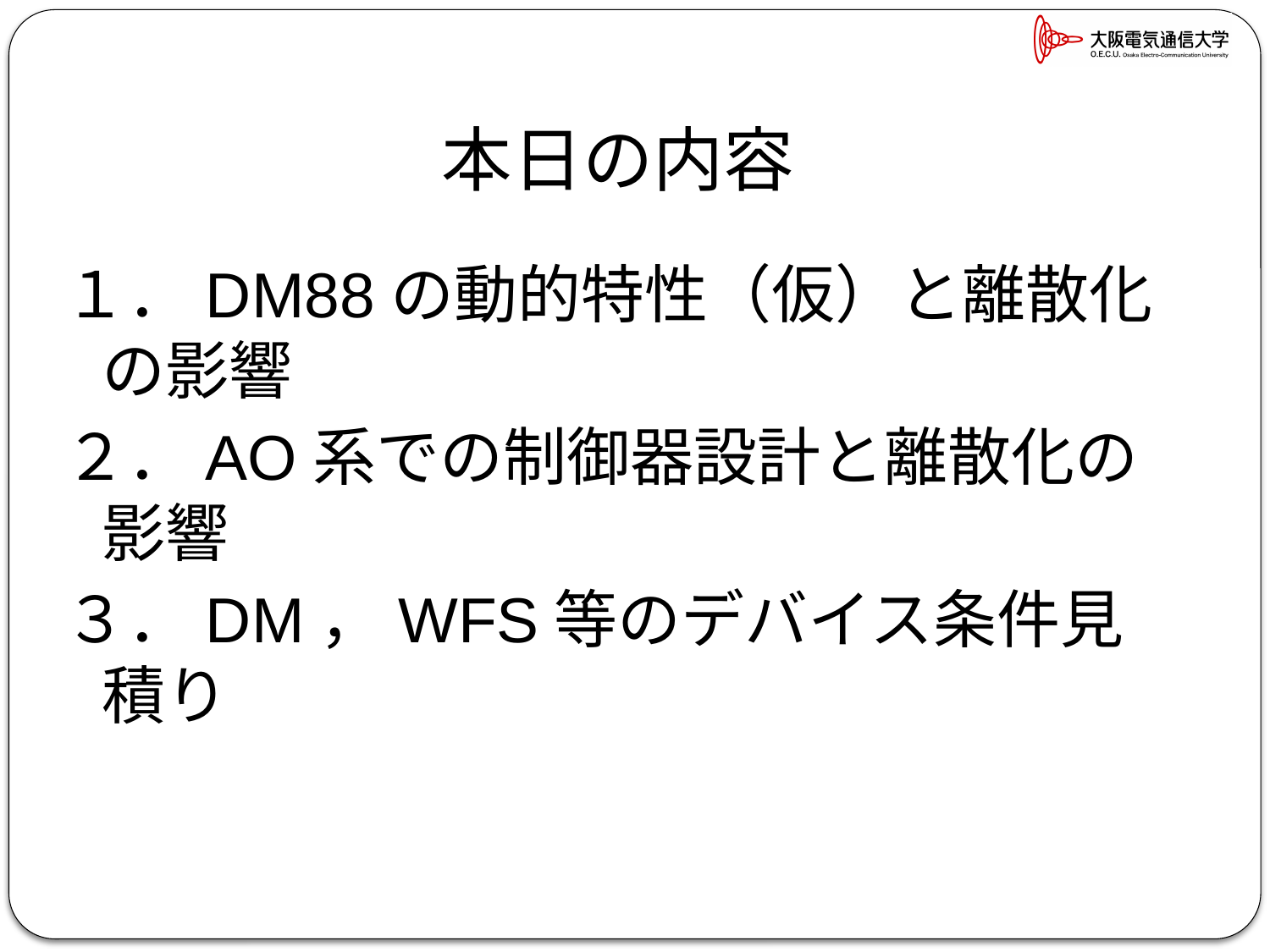

# 本日の内容
１．DM88の動的特性（仮）と離散化の影響
２．AO系での制御器設計と離散化の影響
３．DM，WFS等のデバイス条件見積り